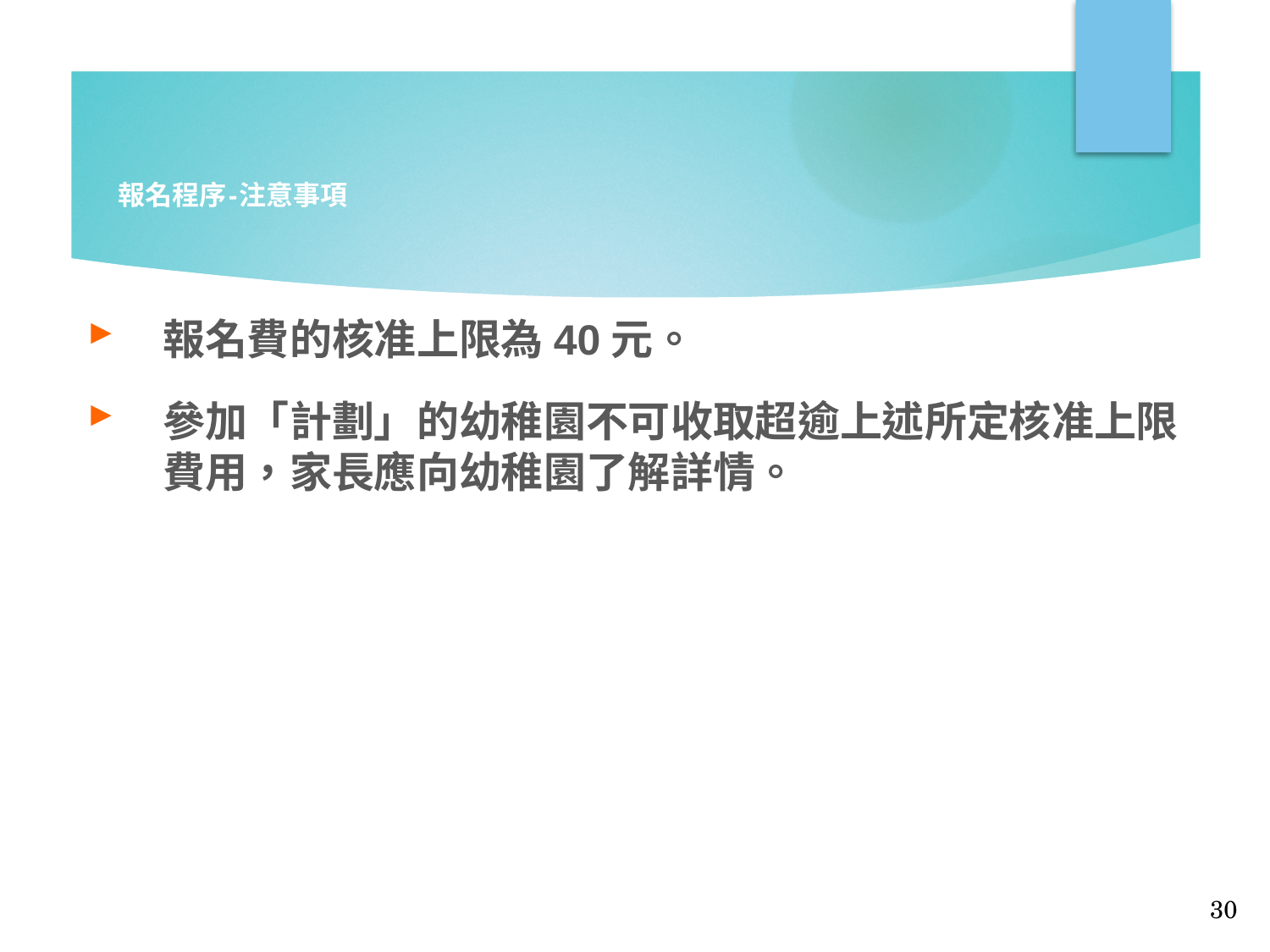

# 報名程序-注意事項
報名費的核准上限為40元。
參加「計劃」的幼稚園不可收取超逾上述所定核准上限費用，家長應向幼稚園了解詳情。
30